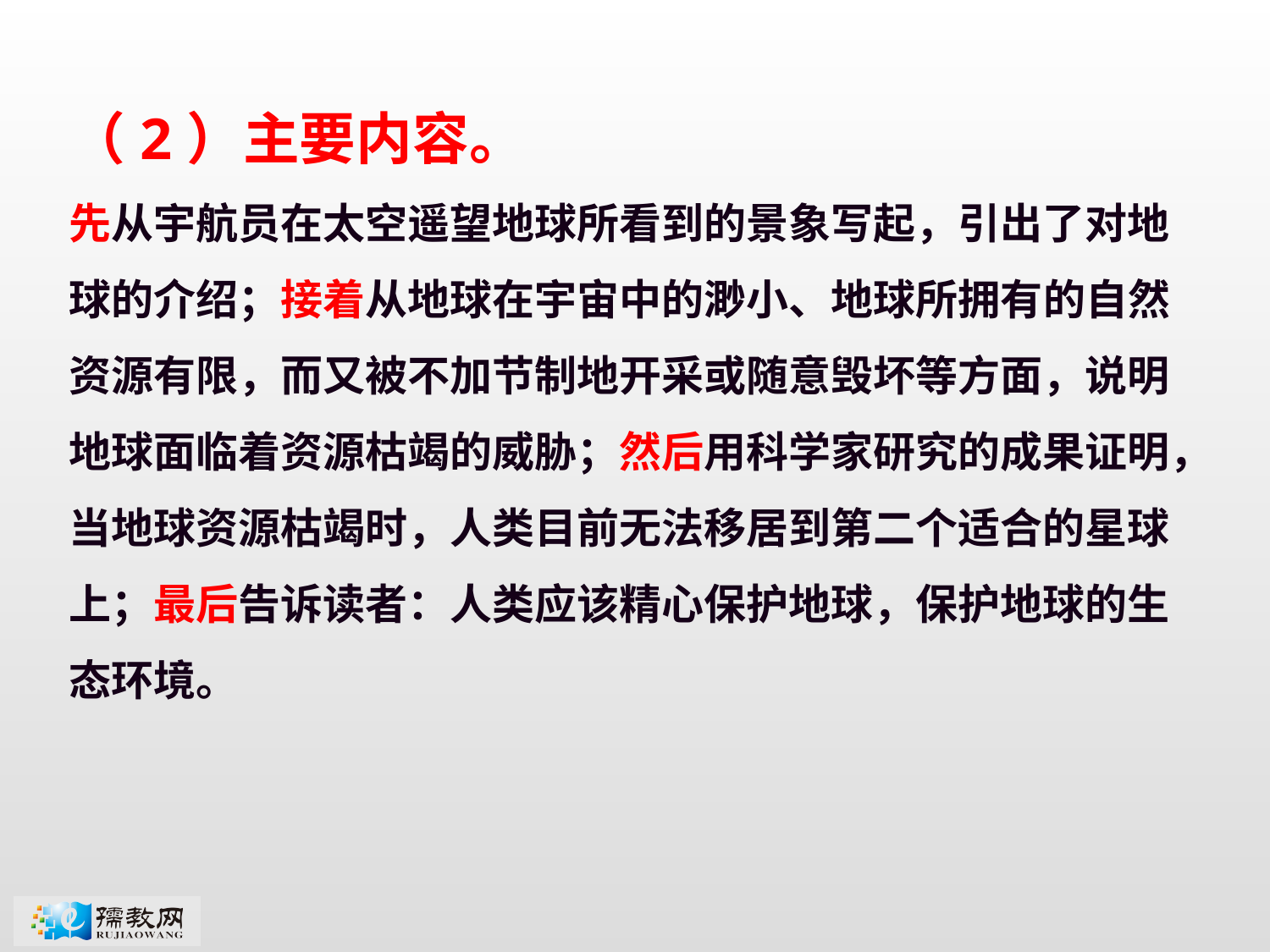

（2）主要内容。
先从宇航员在太空遥望地球所看到的景象写起，引出了对地球的介绍；接着从地球在宇宙中的渺小、地球所拥有的自然资源有限，而又被不加节制地开采或随意毁坏等方面，说明地球面临着资源枯竭的威胁；然后用科学家研究的成果证明，当地球资源枯竭时，人类目前无法移居到第二个适合的星球上；最后告诉读者：人类应该精心保护地球，保护地球的生态环境。